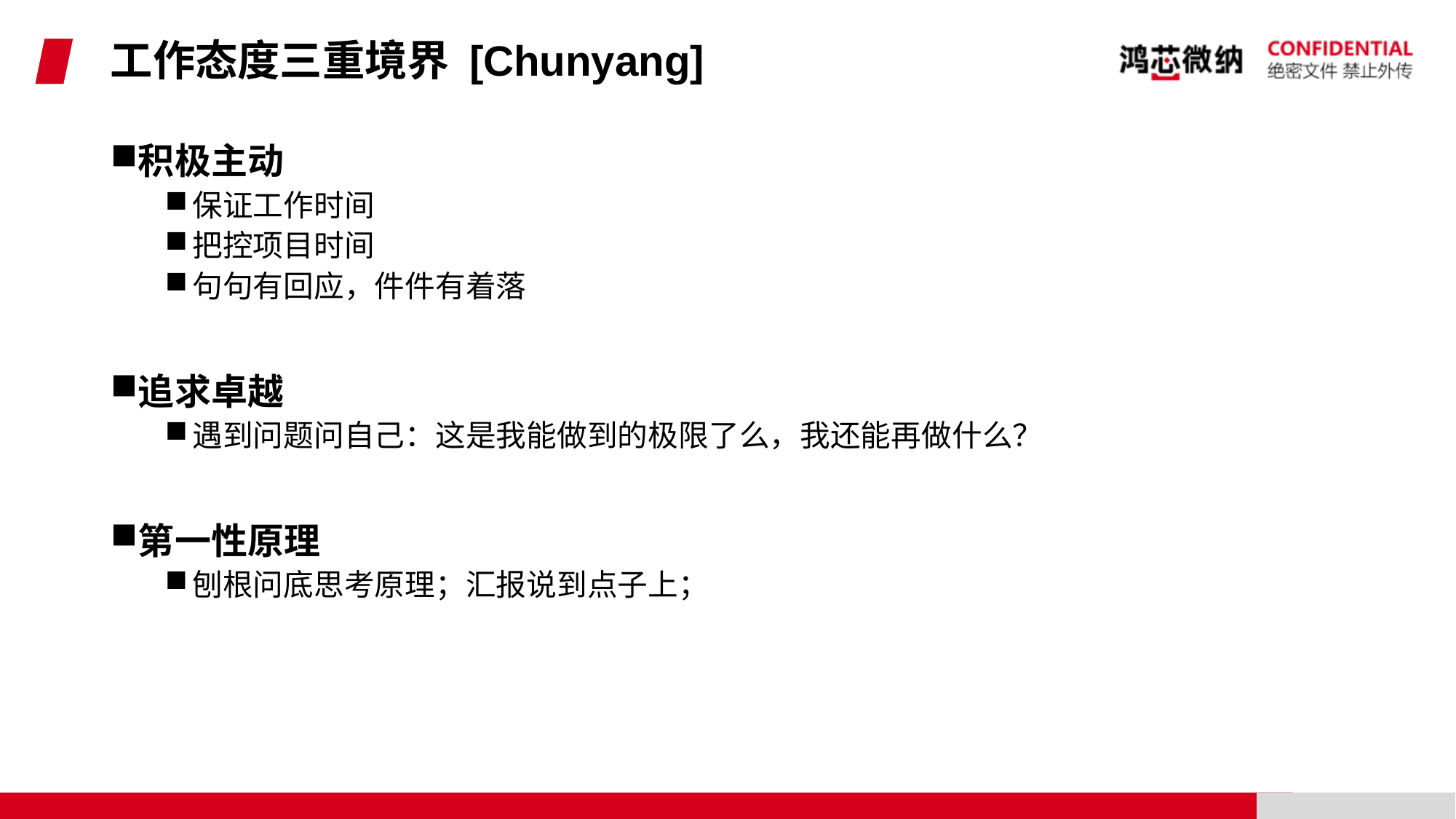

# 工作态度三重境界 [Chunyang]
积极主动
保证工作时间
把控项目时间
句句有回应，件件有着落

追求卓越
遇到问题问自己：这是我能做到的极限了么，我还能再做什么？

第一性原理
刨根问底思考原理；汇报说到点子上；